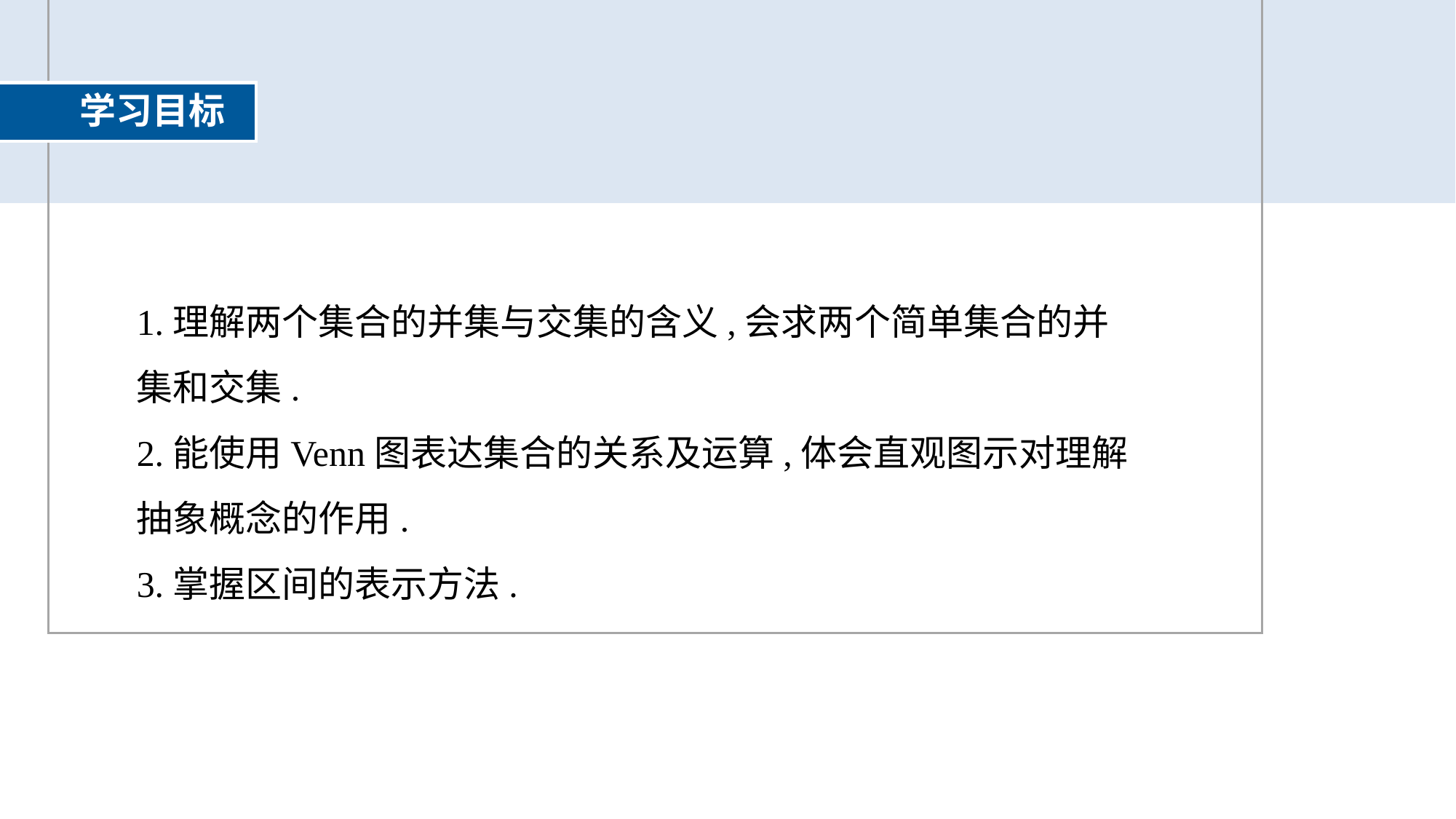

学习目标

1.理解两个集合的并集与交集的含义,会求两个简单集合的并集和交集.
2.能使用Venn图表达集合的关系及运算,体会直观图示对理解抽象概念的作用.
3.掌握区间的表示方法.